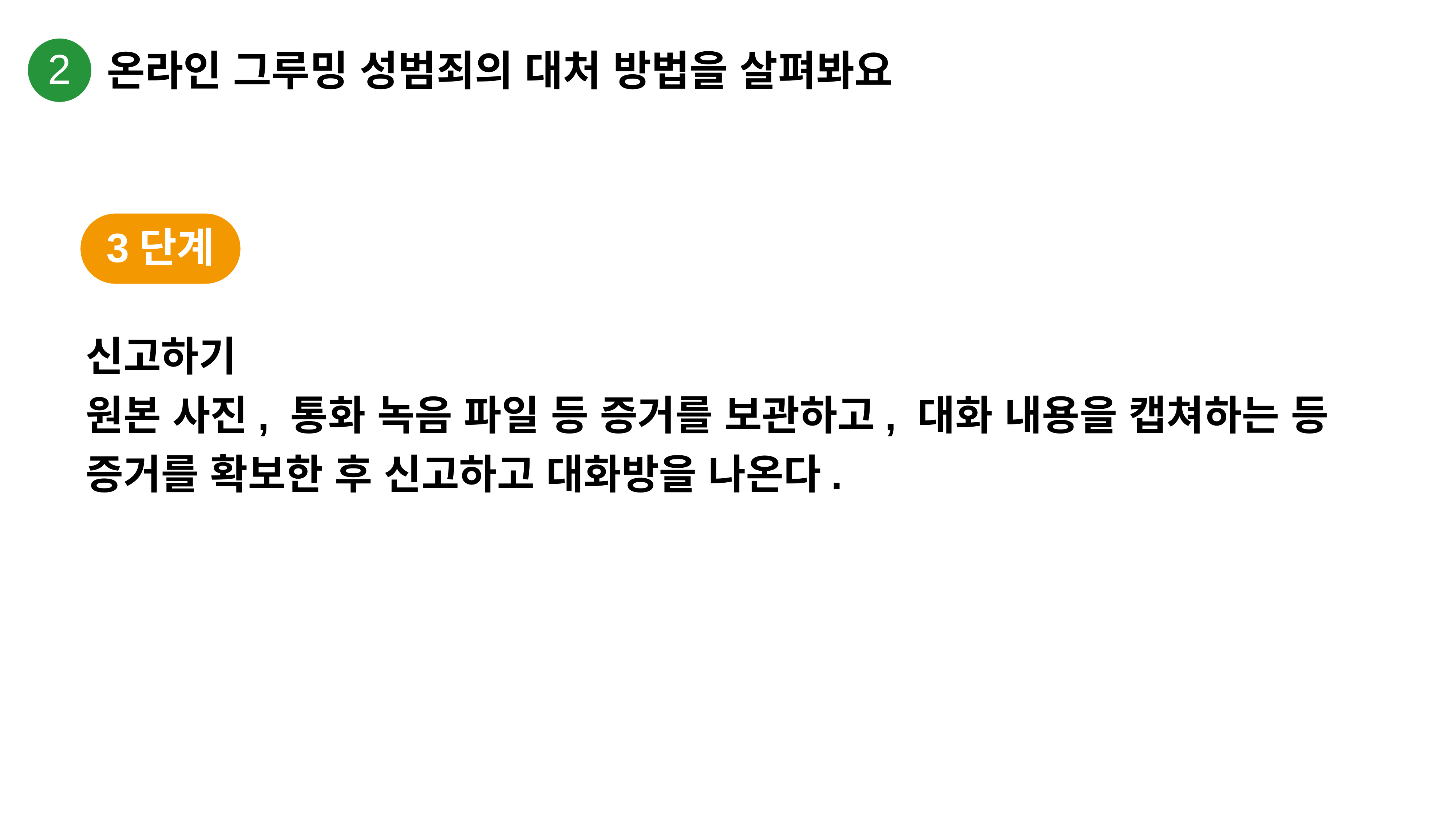

2
온라인 그루밍 성범죄의 대처 방법을 살펴봐요

3단계
신고하기
원본 사진, 통화 녹음 파일 등 증거를 보관하고, 대화 내용을 캡쳐하는 등 증거를 확보한 후 신고하고 대화방을 나온다.